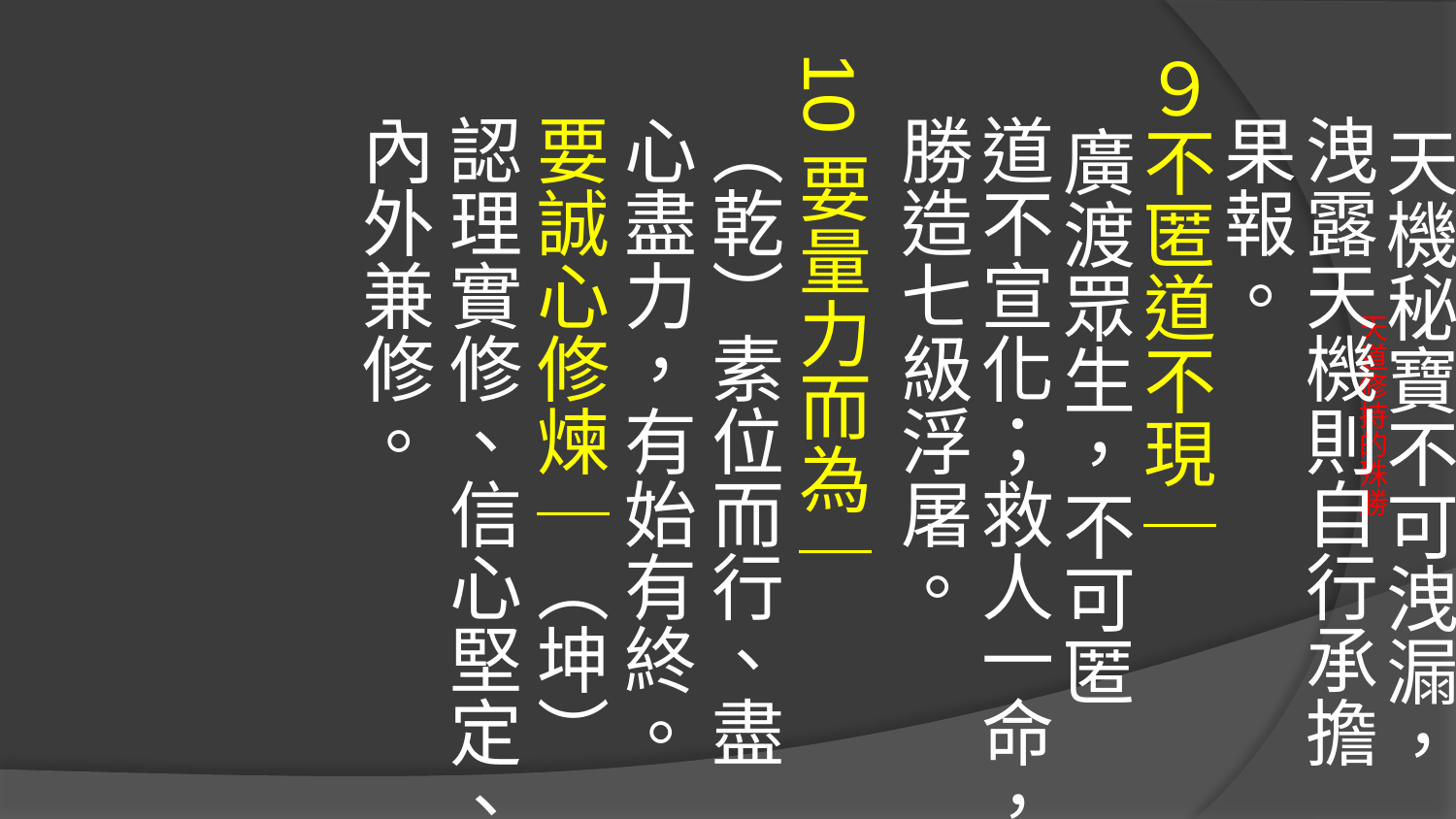

８不洩漏天機｜
　天機秘寶不可洩漏，洩露天機則自行承擔果報。
９不匿道不現｜
　廣渡眾生，不可匿道不宣化；救人一命，勝造七級浮屠。
10要量力而為｜（乾）素位而行、盡心盡力，有始有終。
要誠心修煉｜（坤）認理實修、信心堅定、內外兼修。

# 天道修持的殊勝